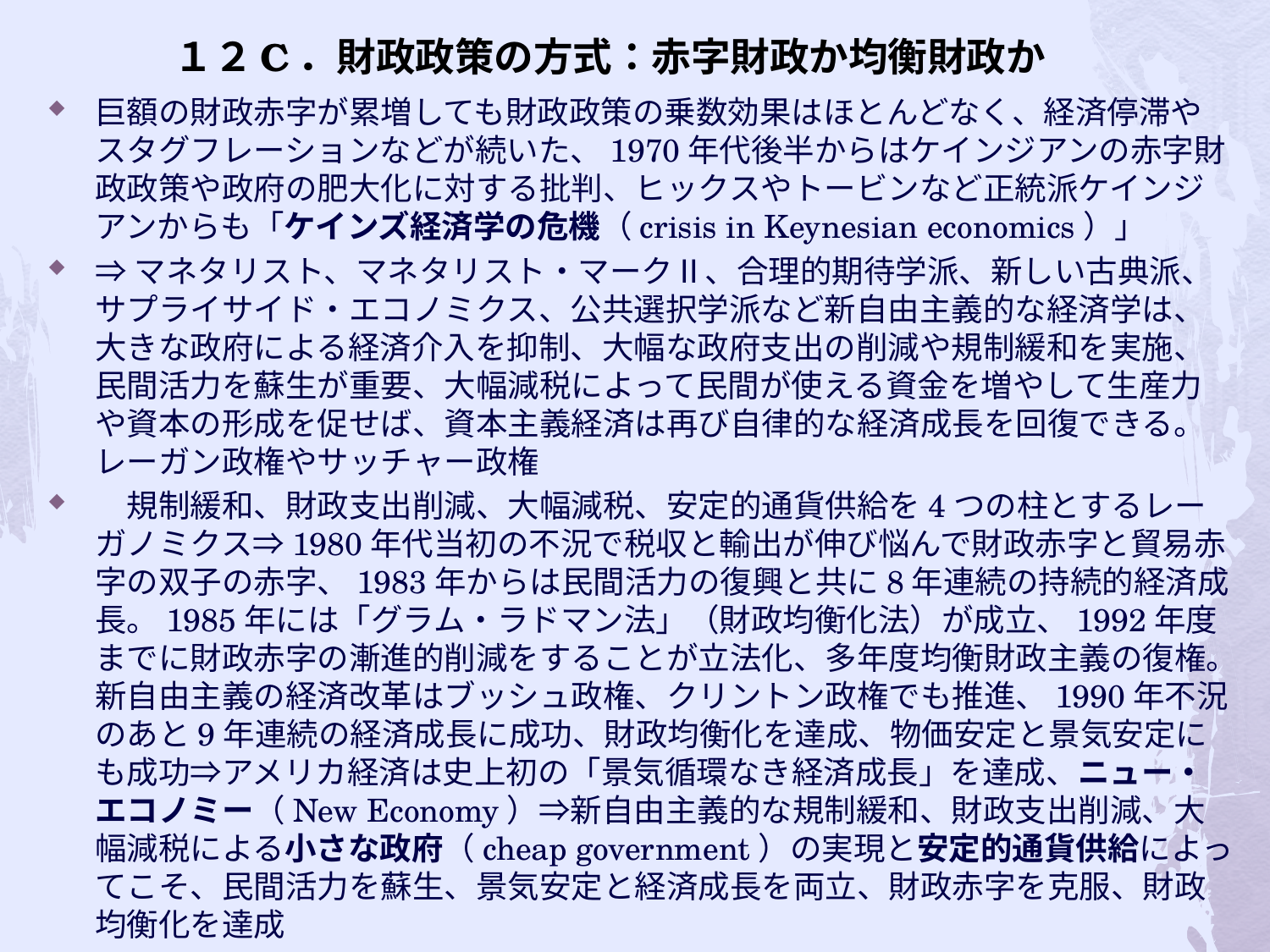

# １２C．財政政策の方式：赤字財政か均衡財政か
巨額の財政赤字が累増しても財政政策の乗数効果はほとんどなく、経済停滞やスタグフレーションなどが続いた、1970年代後半からはケインジアンの赤字財政政策や政府の肥大化に対する批判、ヒックスやトービンなど正統派ケインジアンからも「ケインズ経済学の危機（crisis in Keynesian economics）」
⇒マネタリスト、マネタリスト・マークⅡ、合理的期待学派、新しい古典派、サプライサイド・エコノミクス、公共選択学派など新自由主義的な経済学は、大きな政府による経済介入を抑制、大幅な政府支出の削減や規制緩和を実施、民間活力を蘇生が重要、大幅減税によって民間が使える資金を増やして生産力や資本の形成を促せば、資本主義経済は再び自律的な経済成長を回復できる。レーガン政権やサッチャー政権
　規制緩和、財政支出削減、大幅減税、安定的通貨供給を4つの柱とするレーガノミクス⇒1980年代当初の不況で税収と輸出が伸び悩んで財政赤字と貿易赤字の双子の赤字、1983年からは民間活力の復興と共に8年連続の持続的経済成長。1985年には「グラム・ラドマン法」（財政均衡化法）が成立、1992年度までに財政赤字の漸進的削減をすることが立法化、多年度均衡財政主義の復権。新自由主義の経済改革はブッシュ政権、クリントン政権でも推進、1990年不況のあと9年連続の経済成長に成功、財政均衡化を達成、物価安定と景気安定にも成功⇒アメリカ経済は史上初の「景気循環なき経済成長」を達成、ニュー・エコノミー（New Economy）⇒新自由主義的な規制緩和、財政支出削減、大幅減税による小さな政府（cheap government）の実現と安定的通貨供給によってこそ、民間活力を蘇生、景気安定と経済成長を両立、財政赤字を克服、財政均衡化を達成